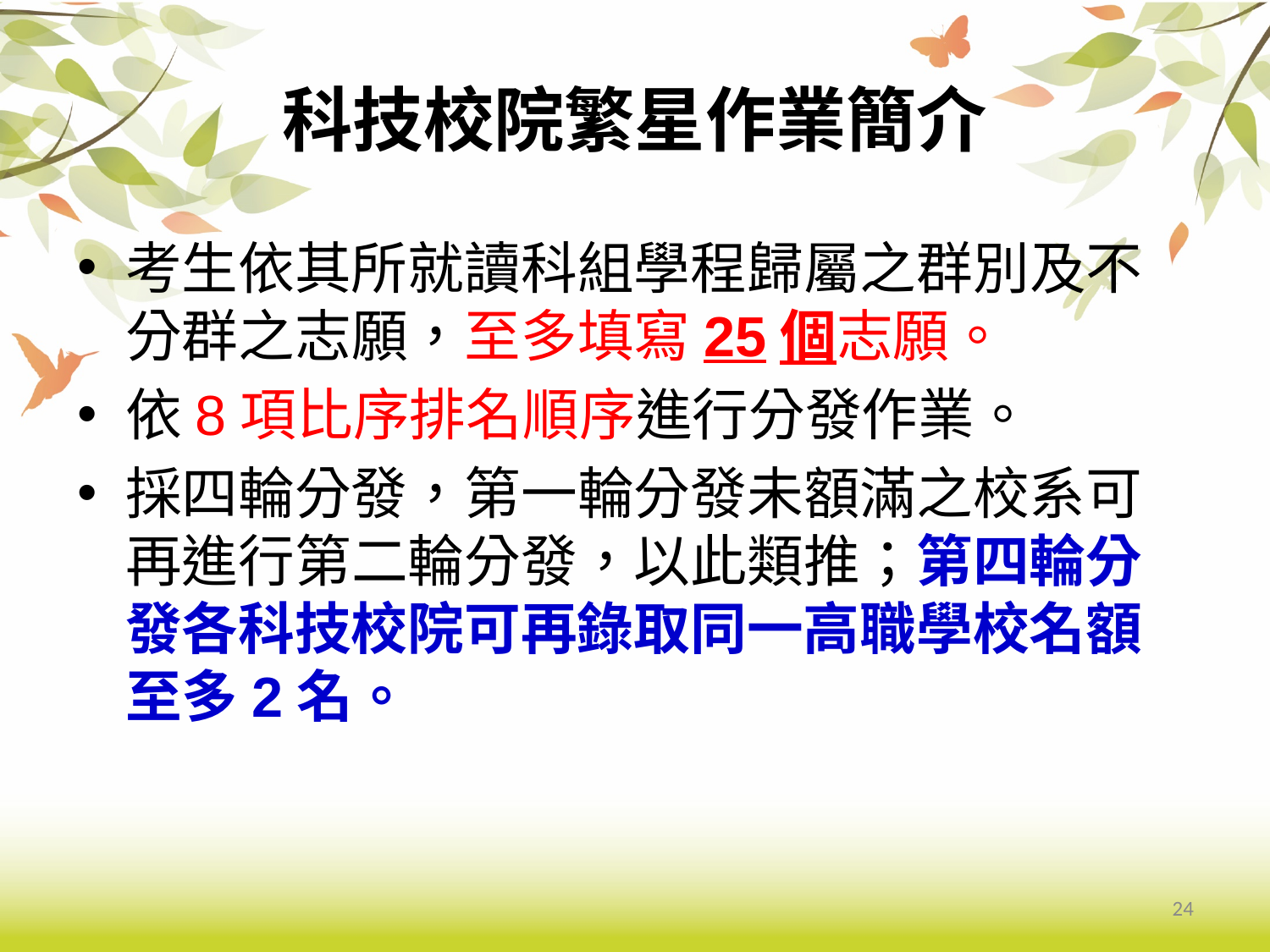

# 科技校院繁星作業簡介
考生依其所就讀科組學程歸屬之群別及不分群之志願，至多填寫25個志願。
依8項比序排名順序進行分發作業。
採四輪分發，第一輪分發未額滿之校系可再進行第二輪分發，以此類推；第四輪分發各科技校院可再錄取同一高職學校名額至多2名。
24